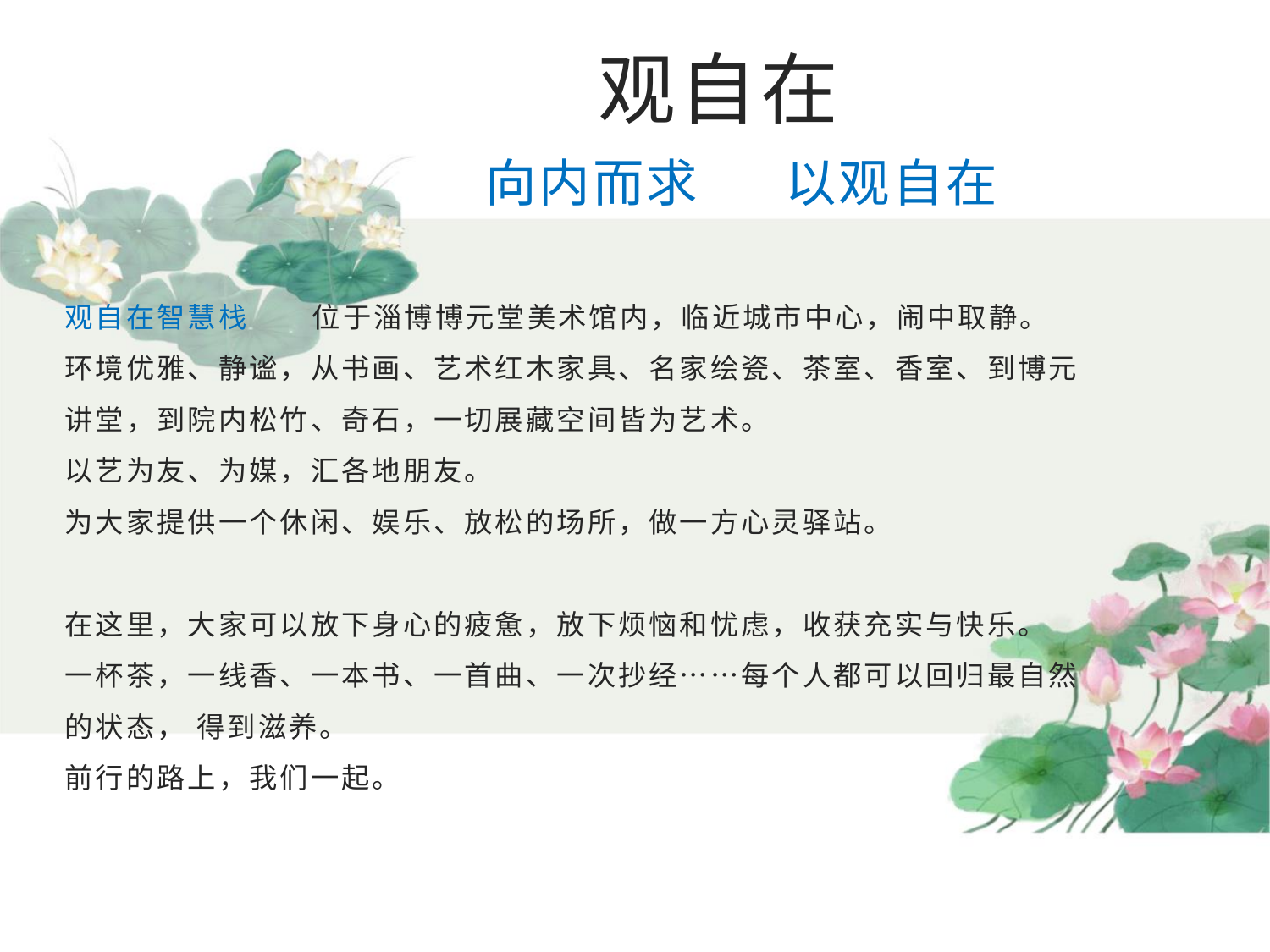

观自在
向内而求      以观自在
观自在智慧栈       位于淄博博元堂美术馆内，临近城市中心，闹中取静。
环境优雅、静谧，从书画、艺术红木家具、名家绘瓷、茶室、香室、到博元讲堂，到院内松竹、奇石，一切展藏空间皆为艺术。
以艺为友、为媒，汇各地朋友。
为大家提供一个休闲、娱乐、放松的场所，做一方心灵驿站。

在这里，大家可以放下身心的疲惫，放下烦恼和忧虑，收获充实与快乐。
一杯茶，一线香、一本书、一首曲、一次抄经……每个人都可以回归最自然的状态， 得到滋养。
前行的路上，我们一起。